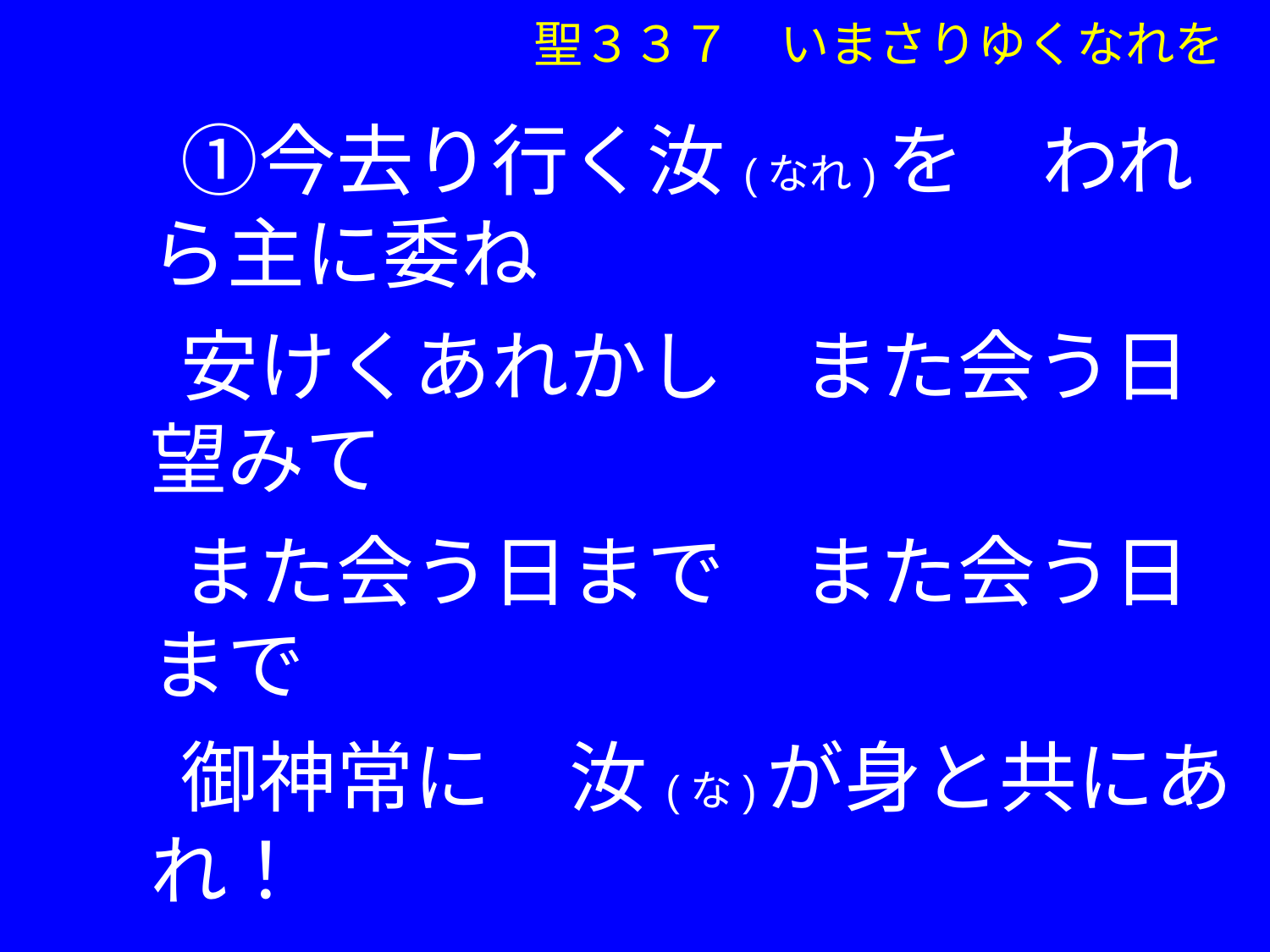

①今去り行く汝(なれ)を　われら主に委ね
　安けくあれかし　また会う日望みて
　また会う日まで　また会う日まで
　御神常に　汝(な)が身と共にあれ！

聖３３７　いまさりゆくなれを